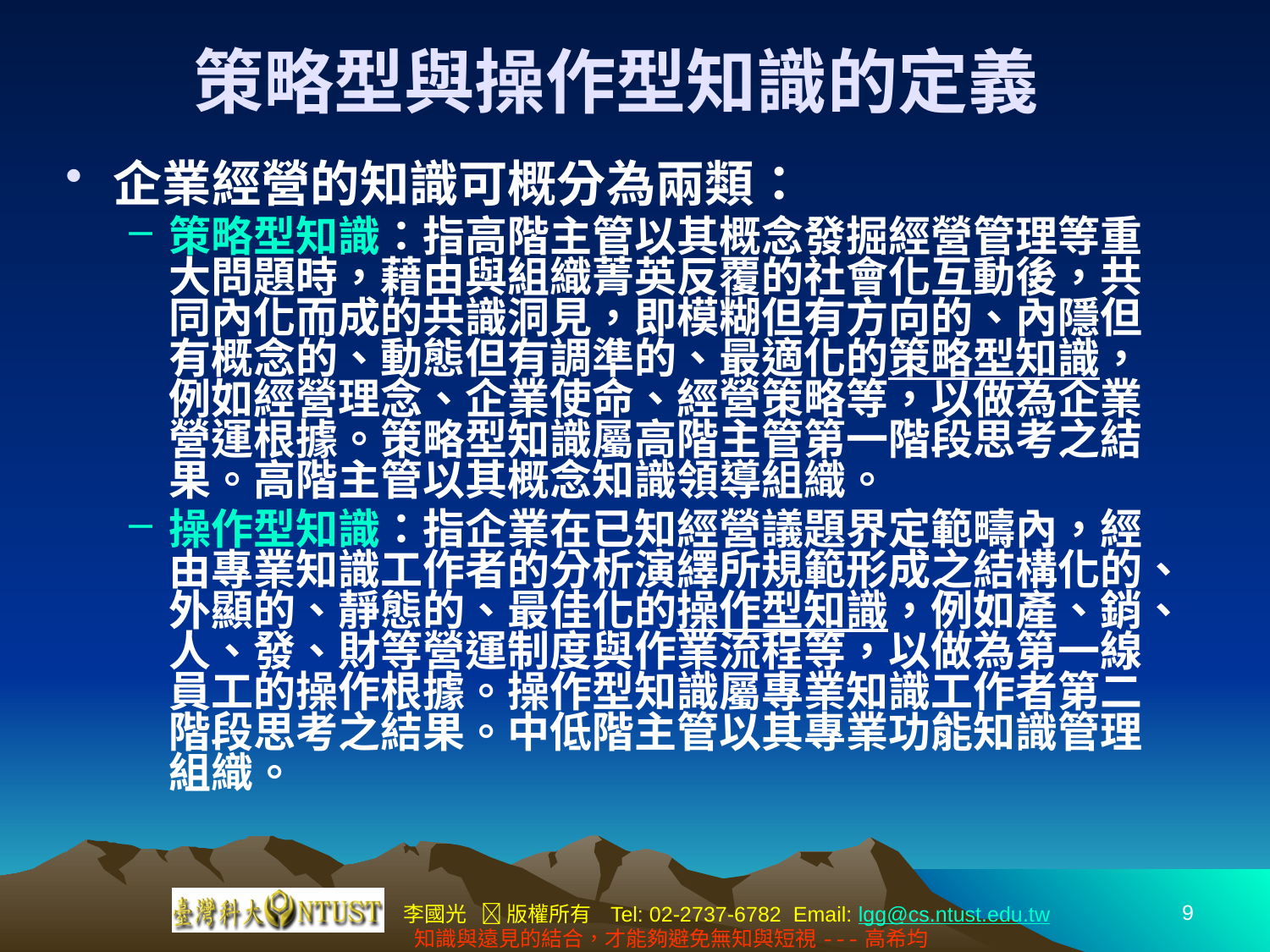

# 策略型與操作型知識的定義
企業經營的知識可概分為兩類：
策略型知識：指高階主管以其概念發掘經營管理等重大問題時，藉由與組織菁英反覆的社會化互動後，共同內化而成的共識洞見，即模糊但有方向的、內隱但有概念的、動態但有調準的、最適化的策略型知識，例如經營理念、企業使命、經營策略等，以做為企業營運根據。策略型知識屬高階主管第一階段思考之結果。高階主管以其概念知識領導組織。
操作型知識：指企業在已知經營議題界定範疇內，經由專業知識工作者的分析演繹所規範形成之結構化的、外顯的、靜態的、最佳化的操作型知識，例如產、銷、人、發、財等營運制度與作業流程等，以做為第一線員工的操作根據。操作型知識屬專業知識工作者第二階段思考之結果。中低階主管以其專業功能知識管理組織。
9